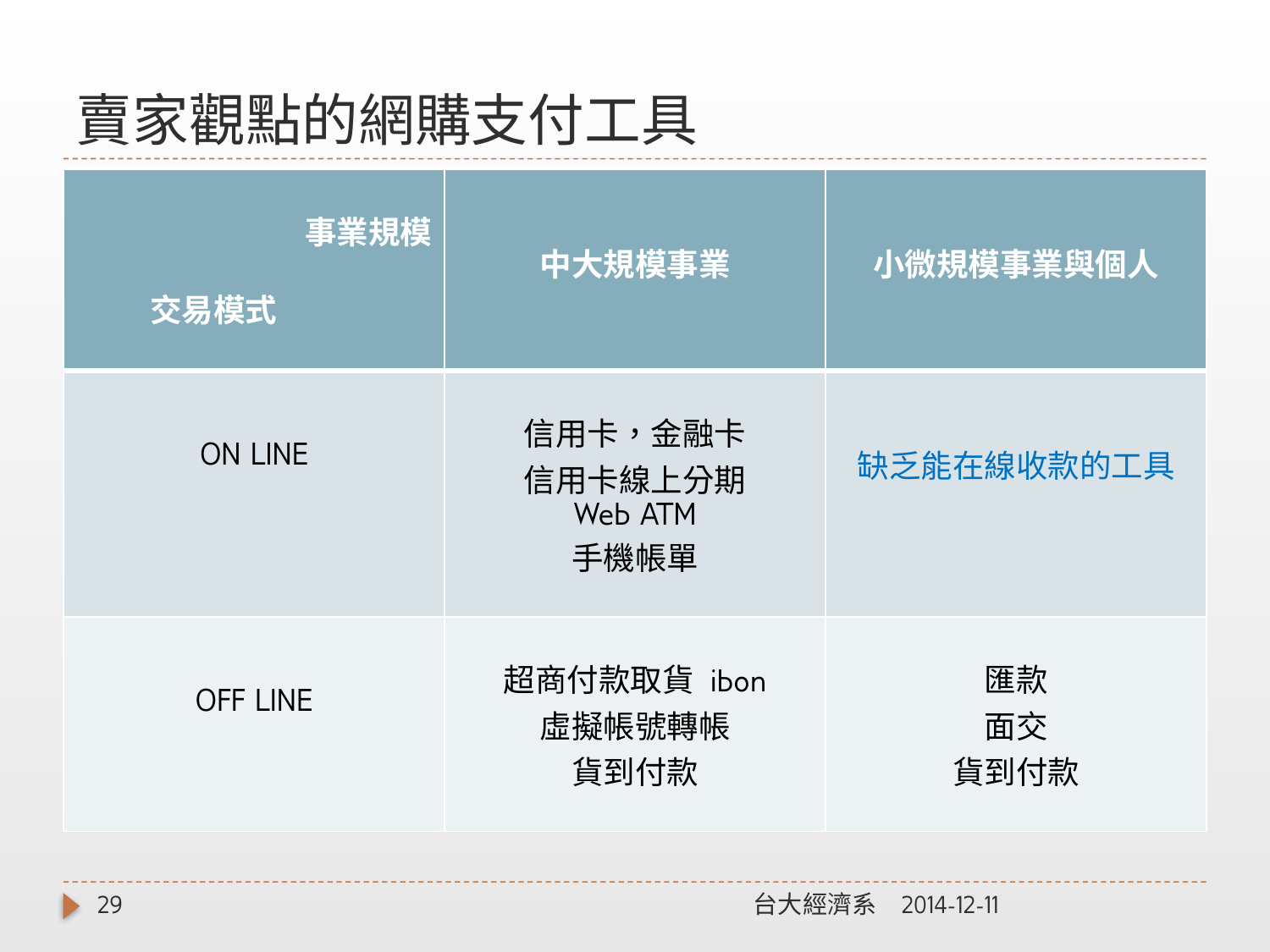

# 賣家觀點的網購支付工具
| 事業規模 交易模式 | 中大規模事業 | 小微規模事業與個人 |
| --- | --- | --- |
| ON LINE | 信用卡，金融卡 信用卡線上分期 Web ATM 手機帳單 | 缺乏能在線收款的工具 |
| OFF LINE | 超商付款取貨 ibon 虛擬帳號轉帳 貨到付款 | 匯款 面交 貨到付款 |
29
台大經濟系
2014-12-11